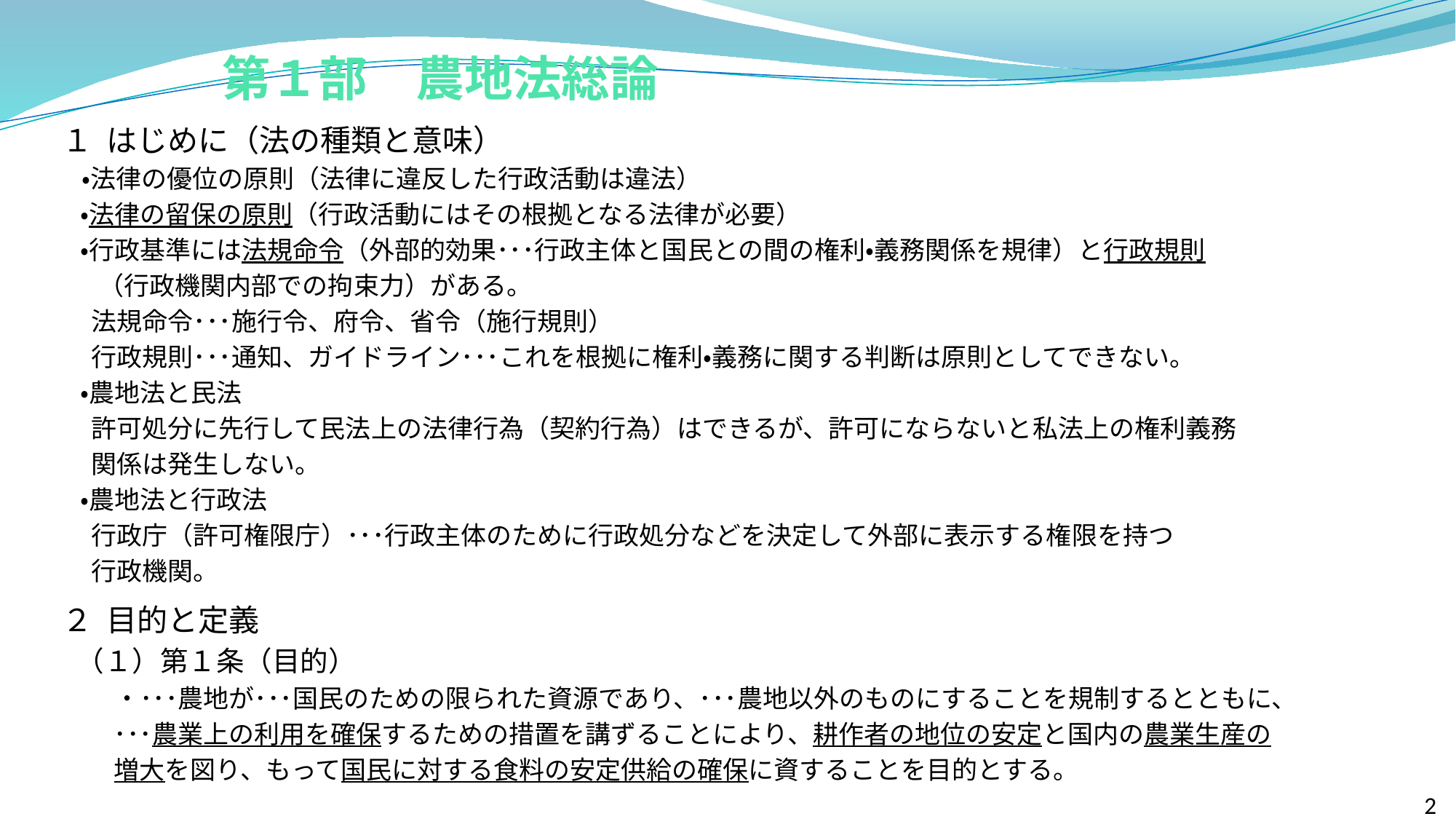

# 第１部　農地法総論
１  はじめに（法の種類と意味）
　・法律の優位の原則（法律に違反した行政活動は違法）
   ・法律の留保の原則（行政活動にはその根拠となる法律が必要）
   ・行政基準には法規命令（外部的効果･･･行政主体と国民との間の権利・義務関係を規律）と行政規則
　  （行政機関内部での拘束力）がある。
     法規命令･･･施行令、府令、省令（施行規則）
     行政規則･･･通知、ガイドライン･･･これを根拠に権利・義務に関する判断は原則としてできない。
   ・農地法と民法
     許可処分に先行して民法上の法律行為（契約行為）はできるが、許可にならないと私法上の権利義務
     関係は発生しない。
   ・農地法と行政法
     行政庁（許可権限庁）･･･行政主体のために行政処分などを決定して外部に表示する権限を持つ
     行政機関。

２  目的と定義
   （１）第１条（目的）
　　   ・･･･農地が･･･国民のための限られた資源であり、･･･農地以外のものにすることを規制するとともに、
         ･･･農業上の利用を確保するための措置を講ずることにより、耕作者の地位の安定と国内の農業生産の
         増大を図り、もって国民に対する食料の安定供給の確保に資することを目的とする。

2